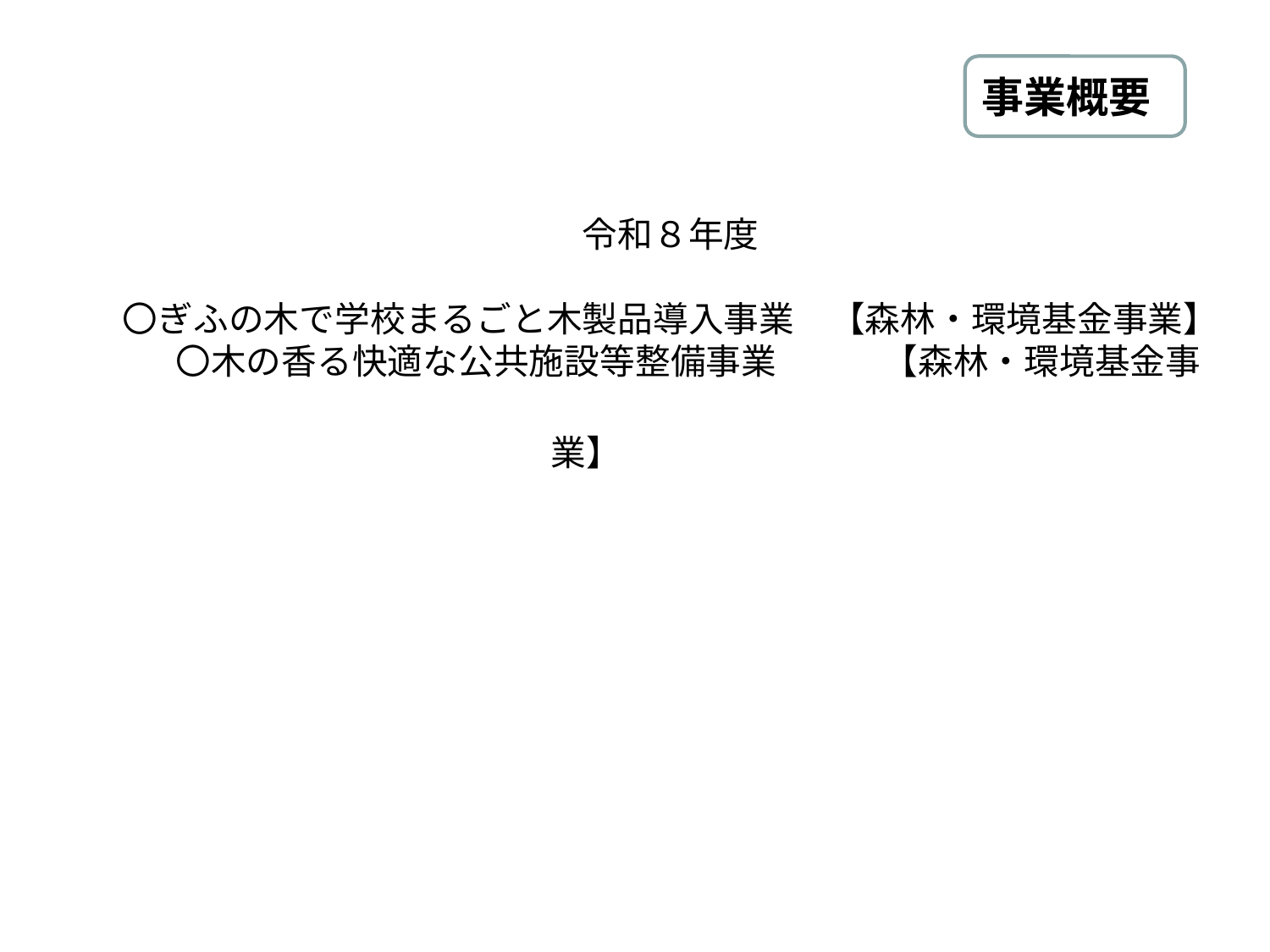

事業概要
令和８年度
〇ぎふの木で学校まるごと木製品導入事業　【森林・環境基金事業】
　　　〇木の香る快適な公共施設等整備事業　　　【森林・環境基金事業】